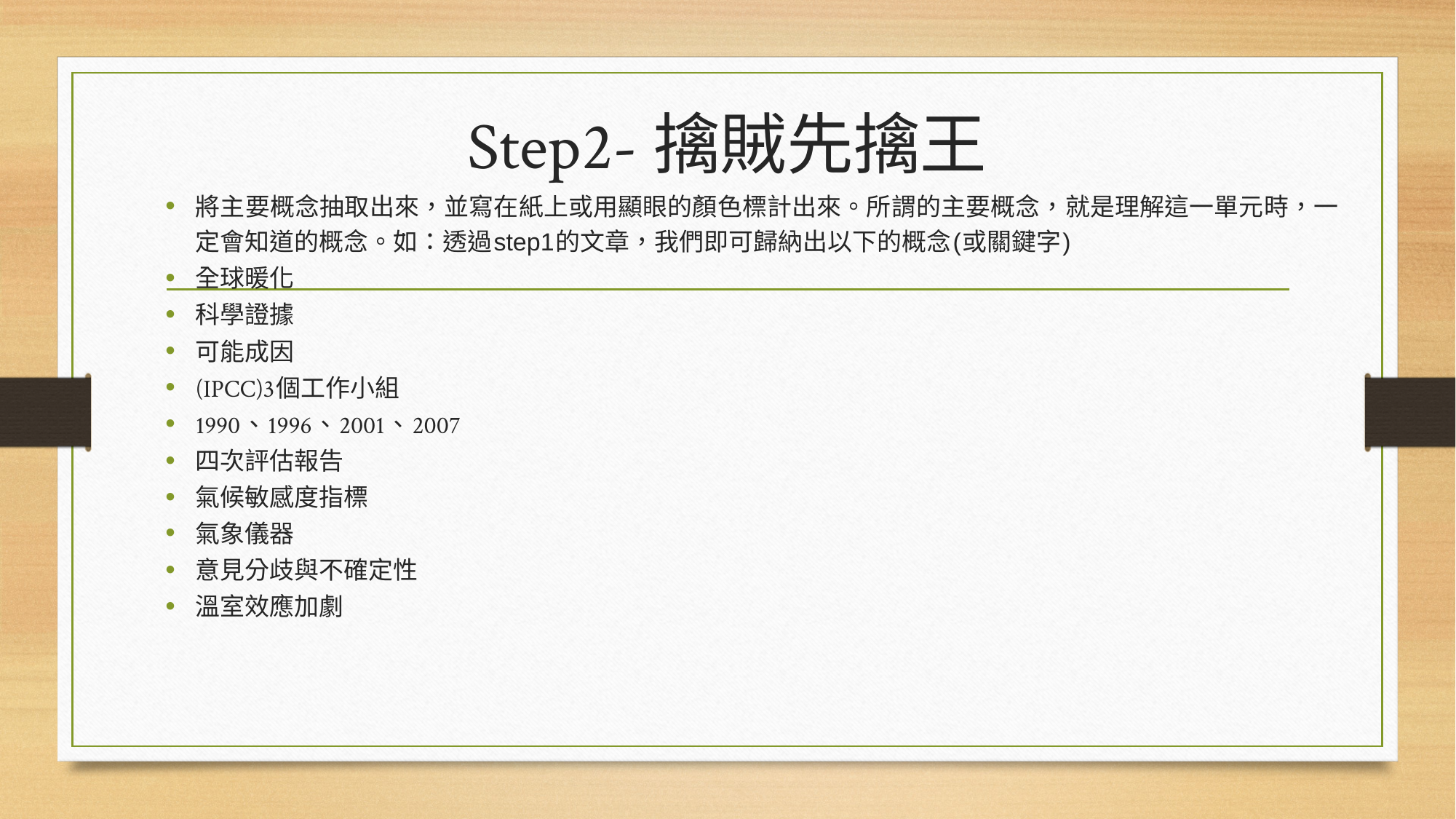

# Step2-擒賊先擒王
將主要概念抽取出來，並寫在紙上或用顯眼的顏色標計出來。所謂的主要概念，就是理解這一單元時，一定會知道的概念。如：透過step1的文章，我們即可歸納出以下的概念(或關鍵字)
全球暖化
科學證據
可能成因
(IPCC)3個工作小組
1990、1996、2001、2007
四次評估報告
氣候敏感度指標
氣象儀器
意見分歧與不確定性
溫室效應加劇